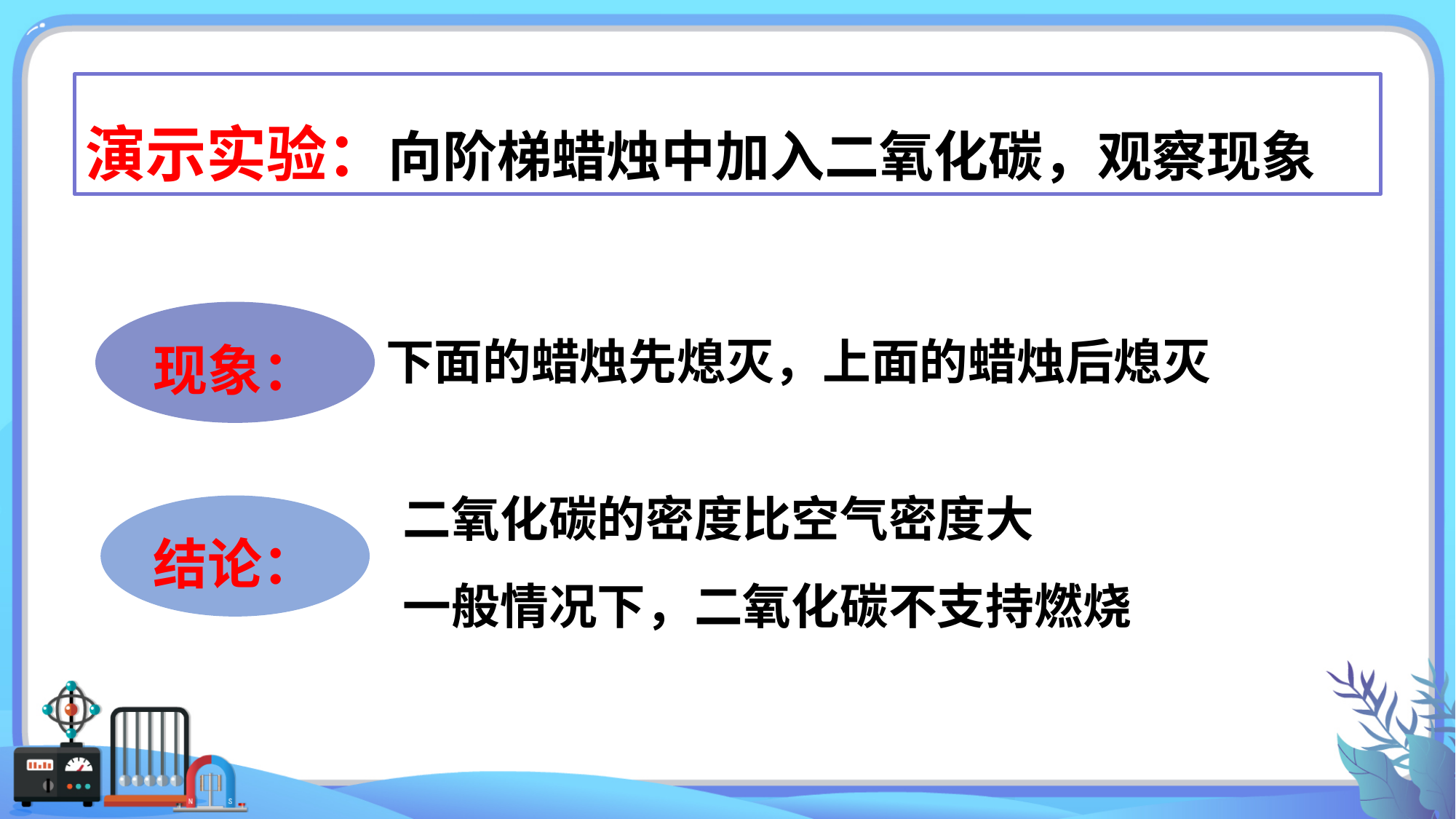

演示实验：向阶梯蜡烛中加入二氧化碳，观察现象
现象：
下面的蜡烛先熄灭，上面的蜡烛后熄灭
结论：
二氧化碳的密度比空气密度大
一般情况下，二氧化碳不支持燃烧